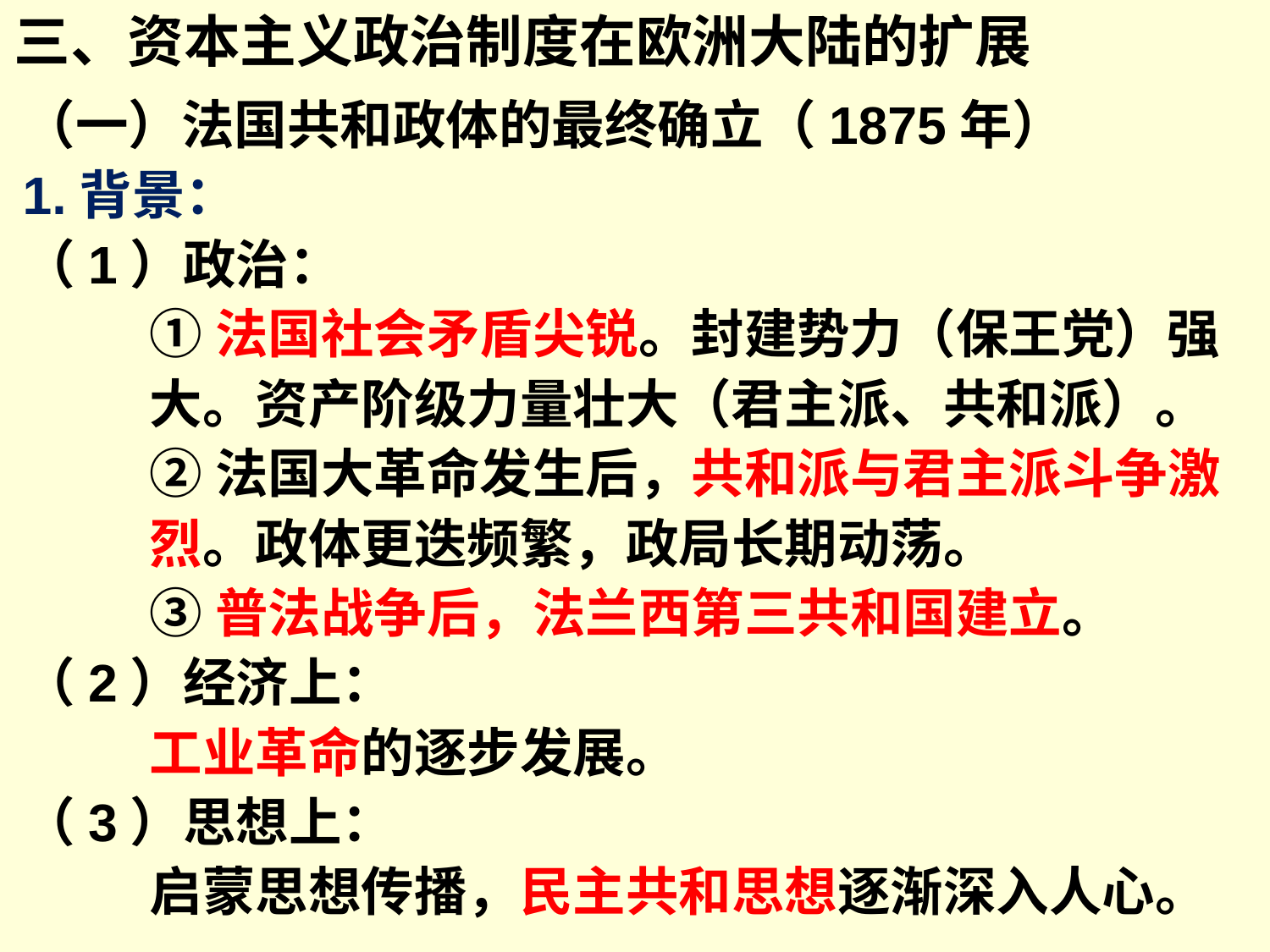

三、资本主义政治制度在欧洲大陆的扩展
（一）法国共和政体的最终确立（1875年）
1.背景：
（1）政治：
①法国社会矛盾尖锐。封建势力（保王党）强大。资产阶级力量壮大（君主派、共和派）。
②法国大革命发生后，共和派与君主派斗争激烈。政体更迭频繁，政局长期动荡。
③普法战争后，法兰西第三共和国建立。
（2）经济上：
	工业革命的逐步发展。
（3）思想上：
	启蒙思想传播，民主共和思想逐渐深入人心。